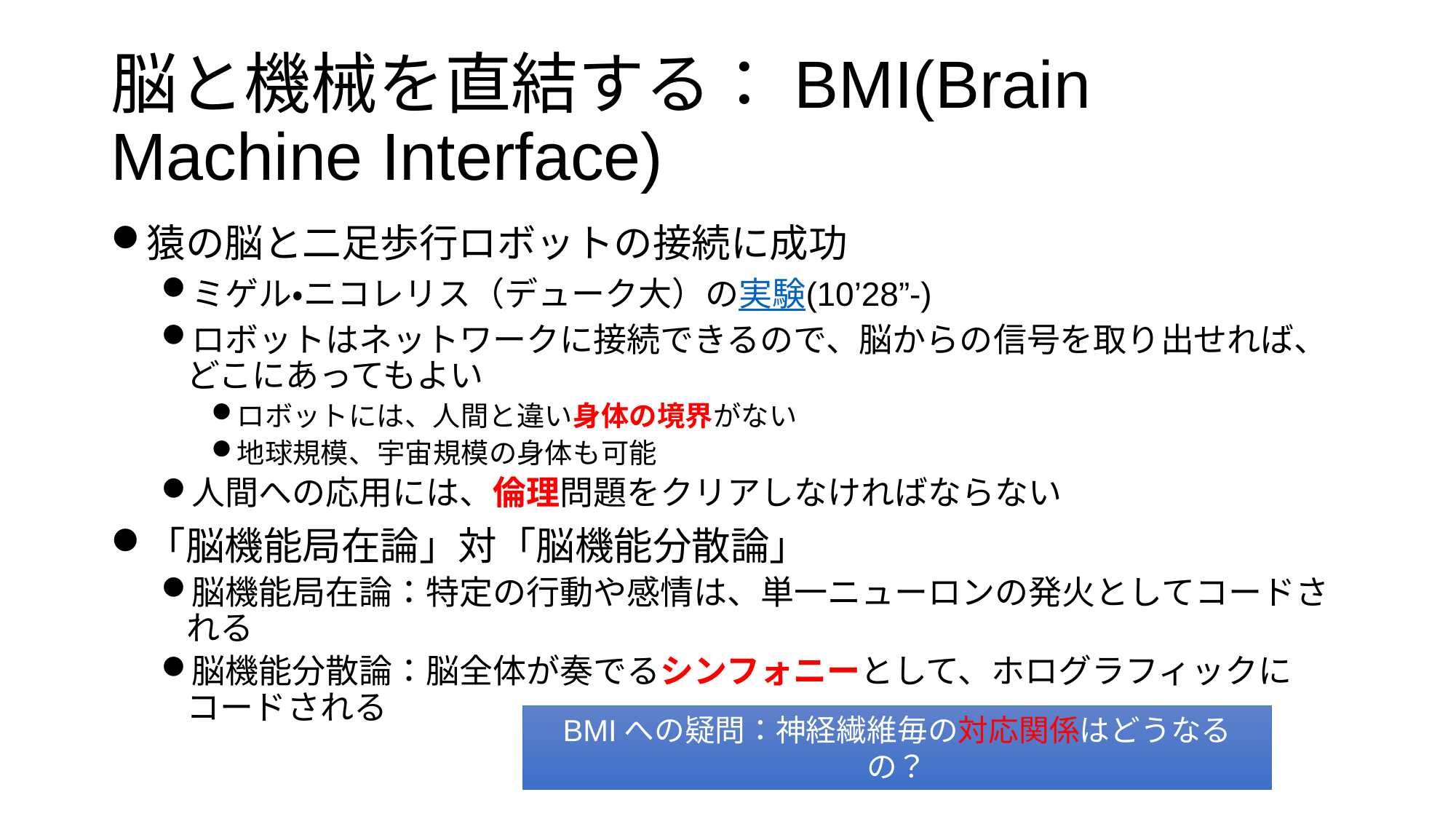

# 脳と機械を直結する：BMI(Brain Machine Interface)
猿の脳と二足歩行ロボットの接続に成功
ミゲル・ニコレリス（デューク大）の実験(10’28”-)
ロボットはネットワークに接続できるので、脳からの信号を取り出せれば、どこにあってもよい
ロボットには、人間と違い身体の境界がない
地球規模、宇宙規模の身体も可能
人間への応用には、倫理問題をクリアしなければならない
「脳機能局在論」対「脳機能分散論」
脳機能局在論：特定の行動や感情は、単一ニューロンの発火としてコードされる
脳機能分散論：脳全体が奏でるシンフォニーとして、ホログラフィックにコードされる

BMIへの疑問：神経繊維毎の対応関係はどうなるの？